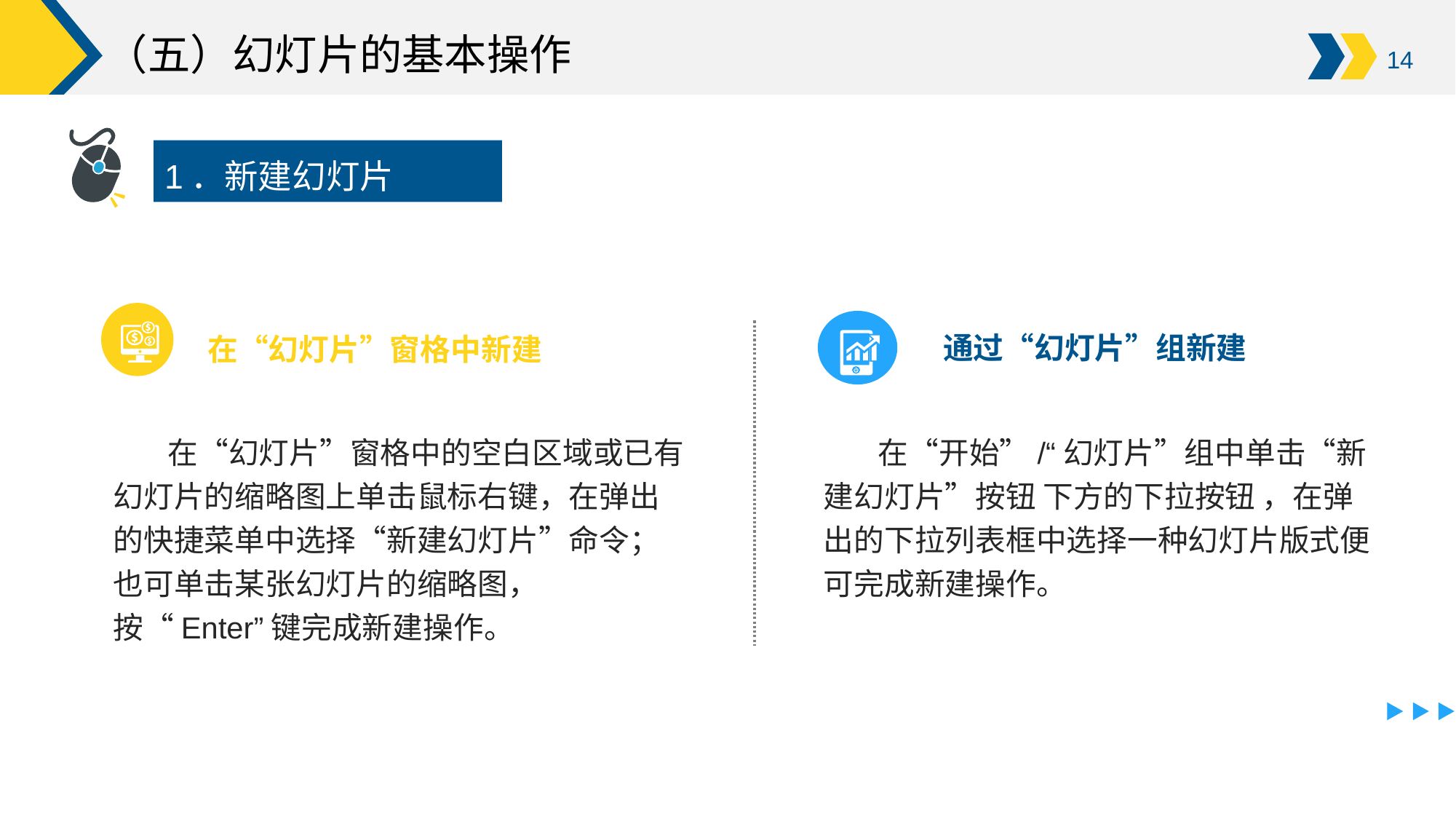

# （五）幻灯片的基本操作

1．新建幻灯片

在“幻灯片”窗格中新建

    通过“幻灯片”组新建
在“幻灯片”窗格中的空白区域或已有幻灯片的缩略图上单击鼠标右键，在弹出的快捷菜单中选择“新建幻灯片”命令；也可单击某张幻灯片的缩略图，按“Enter”键完成新建操作。
在“开始”/“幻灯片”组中单击“新建幻灯片”按钮 下方的下拉按钮 ，在弹出的下拉列表框中选择一种幻灯片版式便可完成新建操作。